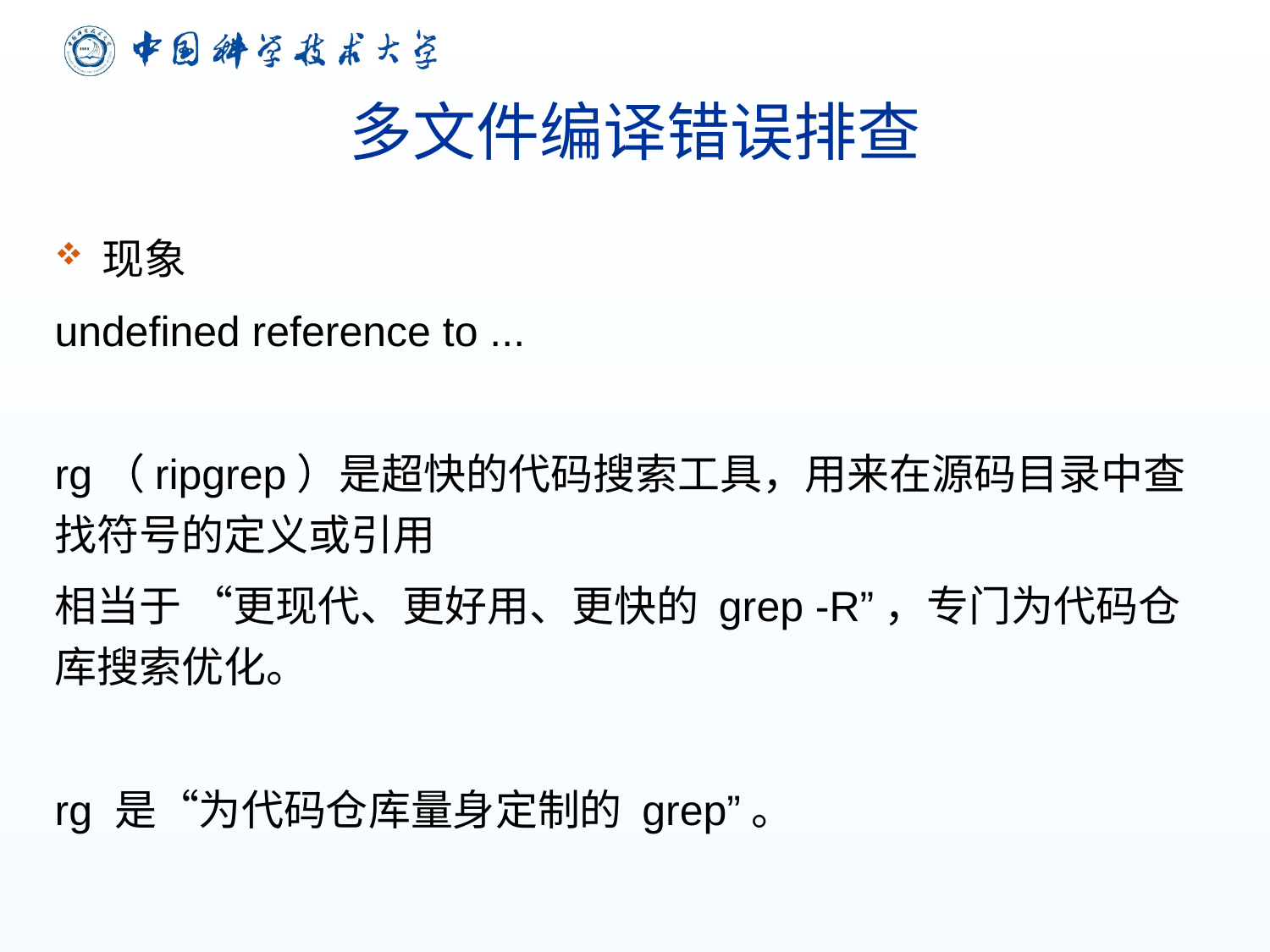

# 多文件编译错误排查
现象
undefined reference to ...

rg（ripgrep）是超快的代码搜索工具，用来在源码目录中查找符号的定义或引用
相当于 “更现代、更好用、更快的 grep -R”，专门为代码仓库搜索优化。

rg 是“为代码仓库量身定制的 grep”。